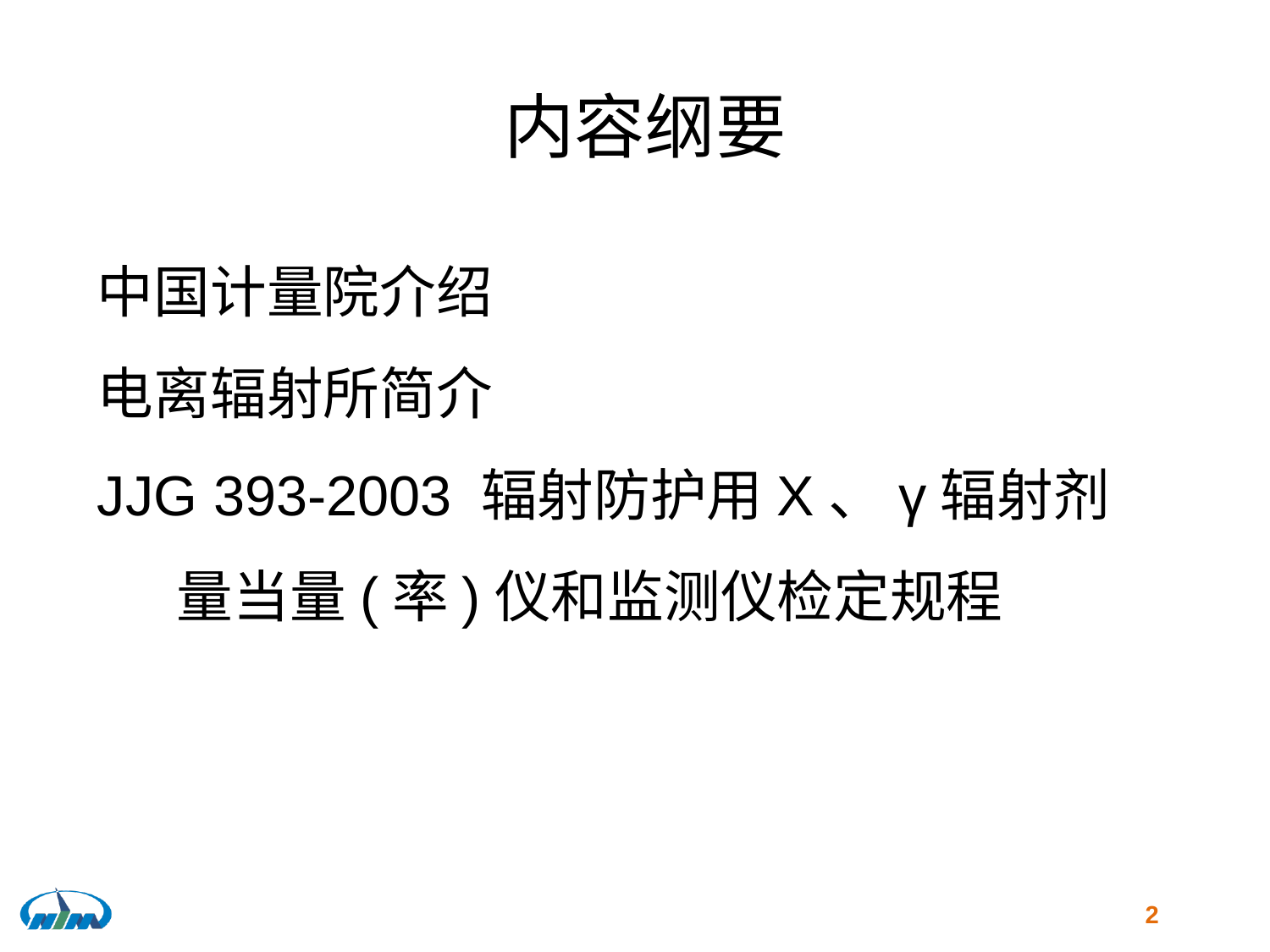

内容纲要
中国计量院介绍
电离辐射所简介
JJG 393-2003 辐射防护用X、γ辐射剂量当量(率)仪和监测仪检定规程